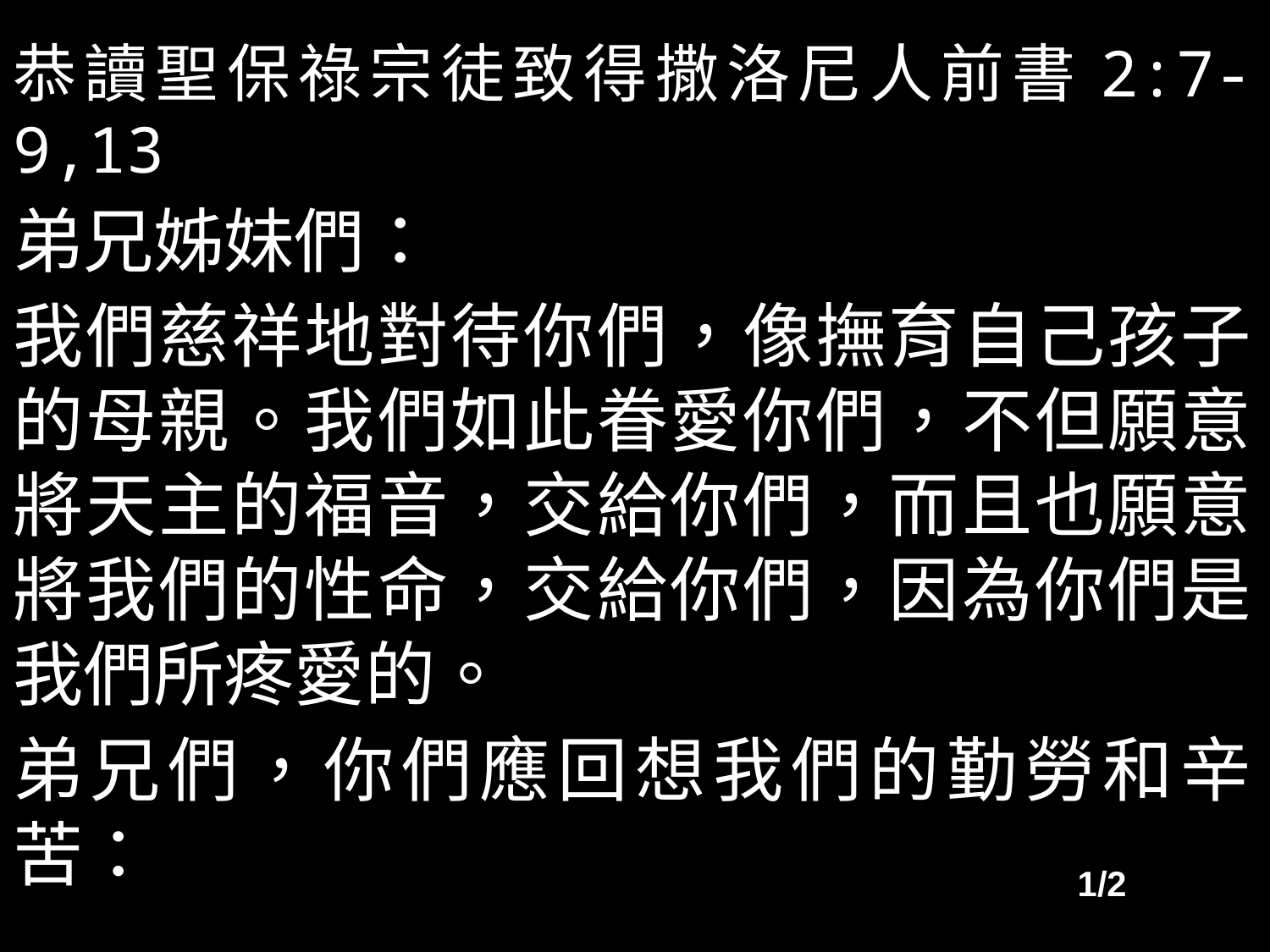

恭讀聖保祿宗徒致得撒洛尼人前書2:7-9,13
弟兄姊妹們：
我們慈祥地對待你們，像撫育自己孩子的母親。我們如此眷愛你們，不但願意將天主的福音，交給你們，而且也願意將我們的性命，交給你們，因為你們是我們所疼愛的。
弟兄們，你們應回想我們的勤勞和辛苦：
1/2